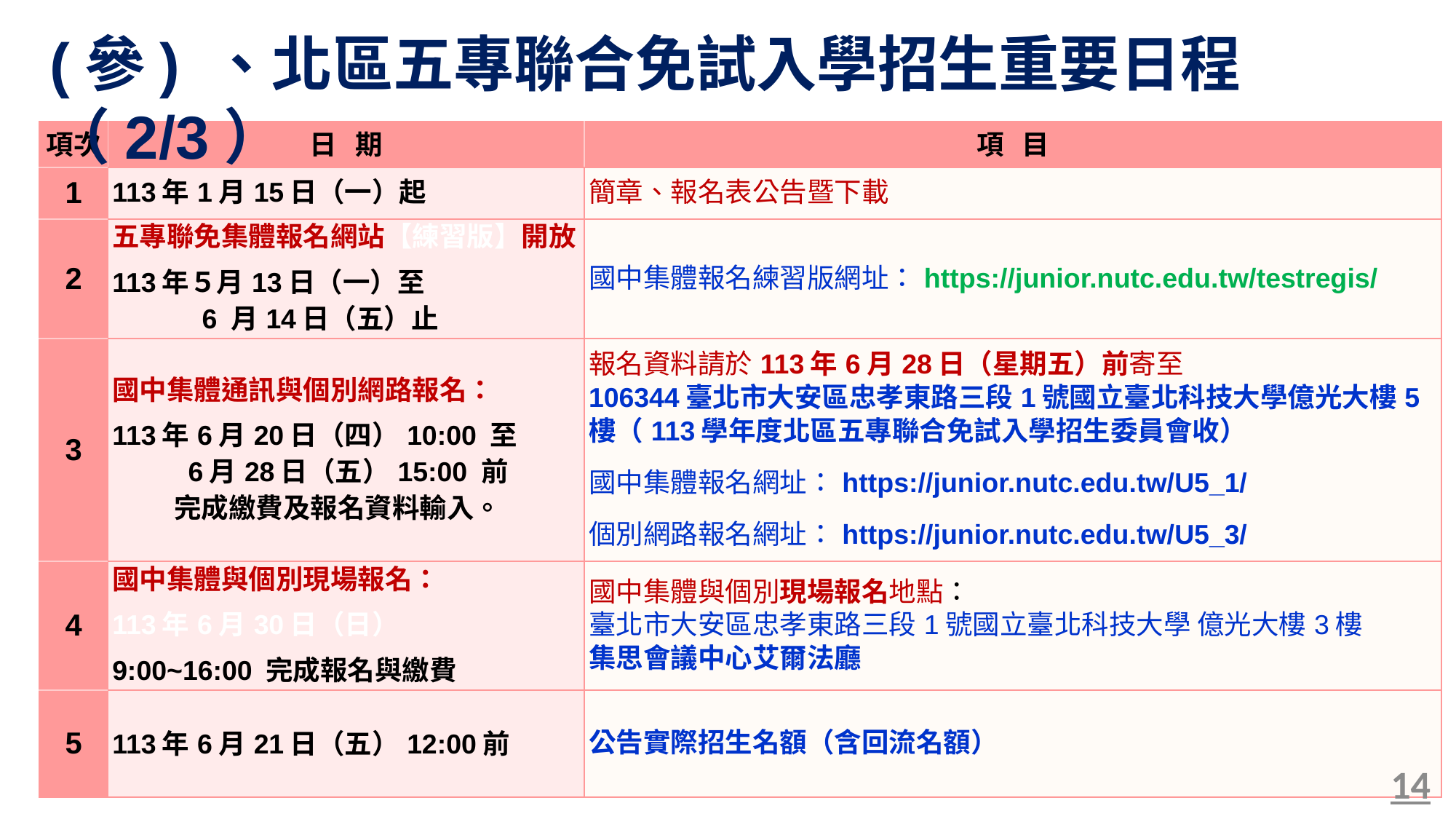

(參) 、北區五專聯合免試入學招生重要日程（2/3）
| 項次 | 日 期 | 項 目 |
| --- | --- | --- |
| 1 | 113年1月15日（一）起 | 簡章、報名表公告暨下載 |
| 2 | 五專聯免集體報名網站【練習版】開放 113年５月13日（一）至 　　　6 月14日（五）止 | 國中集體報名練習版網址：https://junior.nutc.edu.tw/testregis/ |
| 3 | 國中集體通訊與個別網路報名： 113年6月20日（四）10:00 至 6月28日（五）15:00 前 完成繳費及報名資料輸入。 | 報名資料請於113年6月28日（星期五）前寄至 106344臺北市大安區忠孝東路三段1號國立臺北科技大學億光大樓5樓（113學年度北區五專聯合免試入學招生委員會收） 國中集體報名網址：https://junior.nutc.edu.tw/U5\_1/ 個別網路報名網址：https://junior.nutc.edu.tw/U5\_3/ |
| 4 | 國中集體與個別現場報名： 113年6月30日（日） 9:00~16:00 完成報名與繳費 | 國中集體與個別現場報名地點： 臺北市大安區忠孝東路三段1號國立臺北科技大學 億光大樓3樓 集思會議中心艾爾法廳 |
| 5 | 113年6月21日（五）12:00前 | 公告實際招生名額（含回流名額） |
14